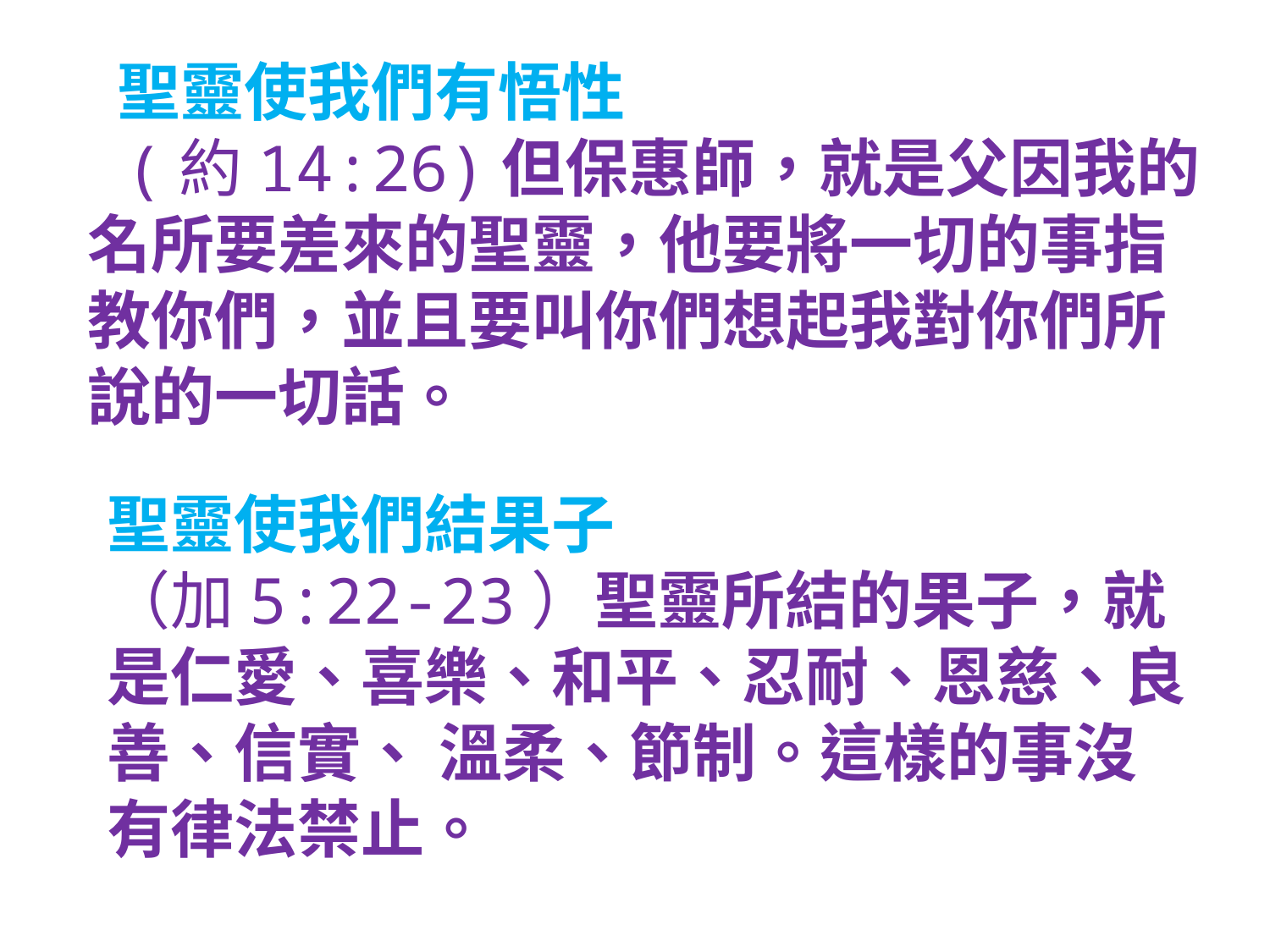

聖靈使我們有悟性
 (約14:26)但保惠師，就是父因我的名所要差來的聖靈，他要將一切的事指教你們，並且要叫你們想起我對你們所說的一切話。
聖靈使我們結果子
（加5:22-23）聖靈所結的果子，就是仁愛、喜樂、和平、忍耐、恩慈、良善、信實、 溫柔、節制。這樣的事沒有律法禁止。